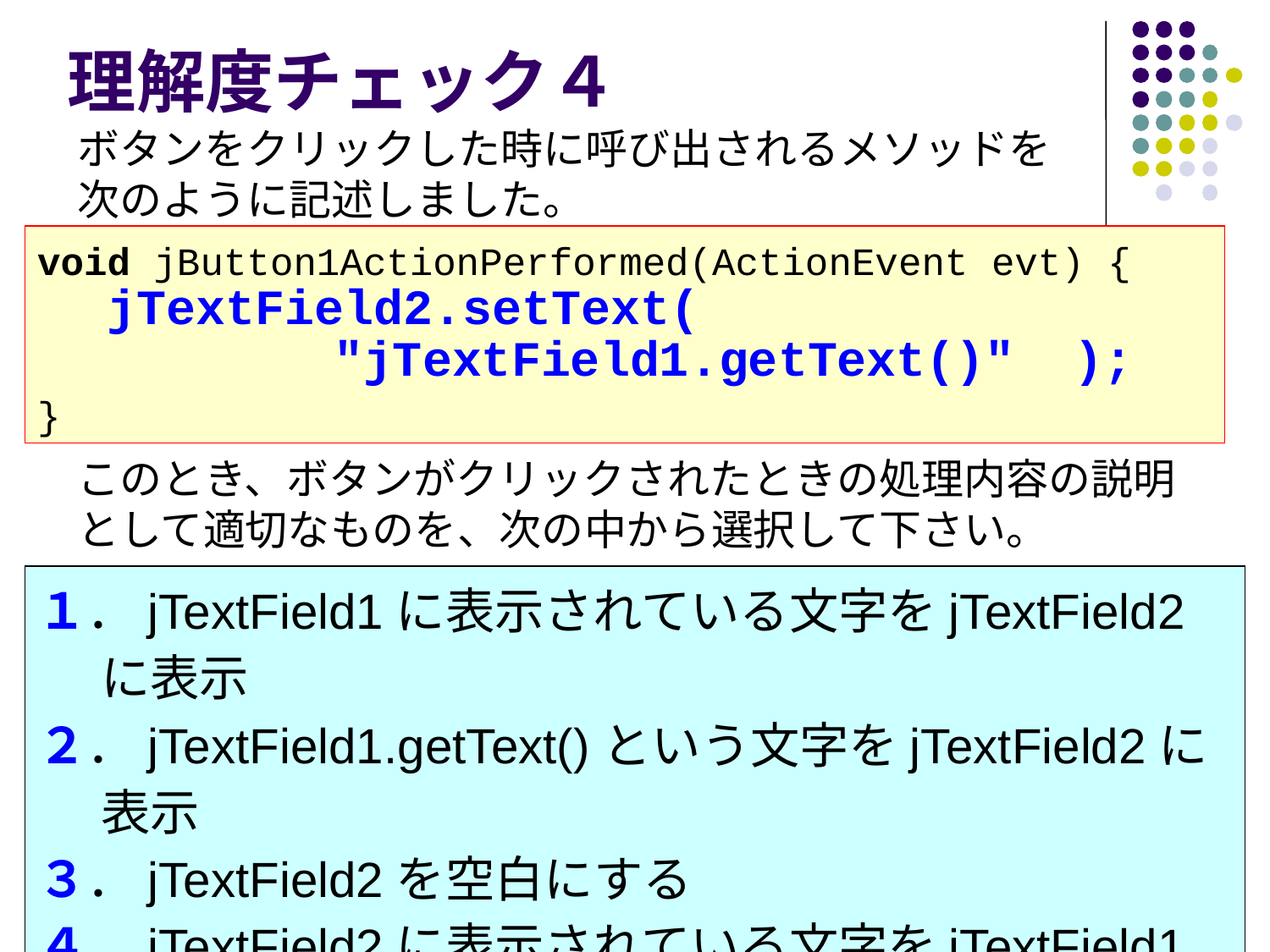

# 理解度チェック４
ボタンをクリックした時に呼び出されるメソッドを次のように記述しました。
void jButton1ActionPerformed(ActionEvent evt) {
   jTextField2.setText(
          "jTextField1.getText()"  );
}
このとき、ボタンがクリックされたときの処理内容の説明として適切なものを、次の中から選択して下さい。
１．jTextField1に表示されている文字をjTextField2に表示
２．jTextField1.getText()という文字をjTextField2に表示
３．jTextField2を空白にする
４．jTextField2に表示されている文字をjTextField1に表示
５．jTextField1.getText()という文字をjTextField1に表示